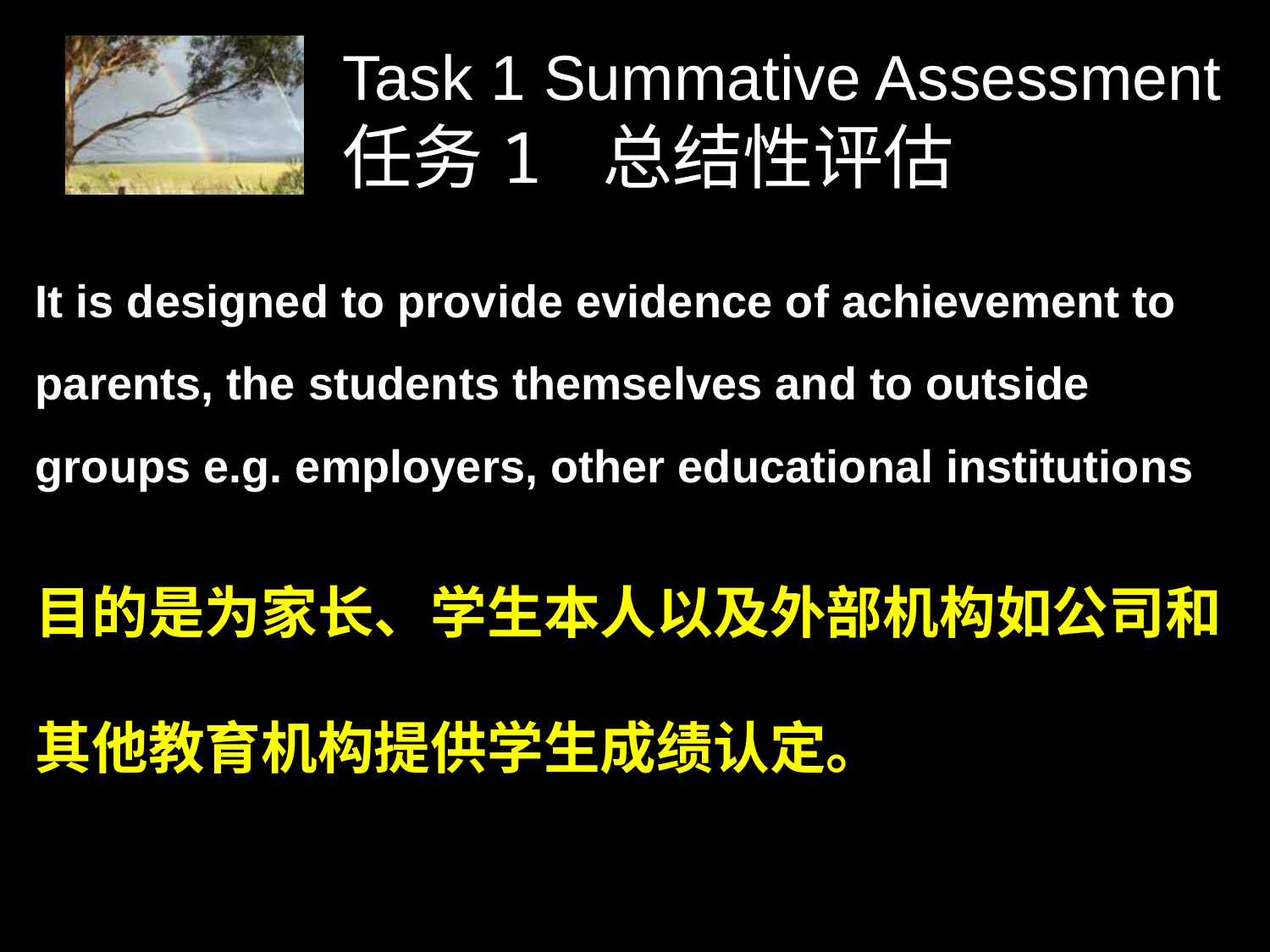

# Task 1 Summative Assessment 任务1 总结性评估

It is designed to provide evidence of achievement to parents, the students themselves and to outside groups e.g. employers, other educational institutions
目的是为家长、学生本人以及外部机构如公司和其他教育机构提供学生成绩认定。